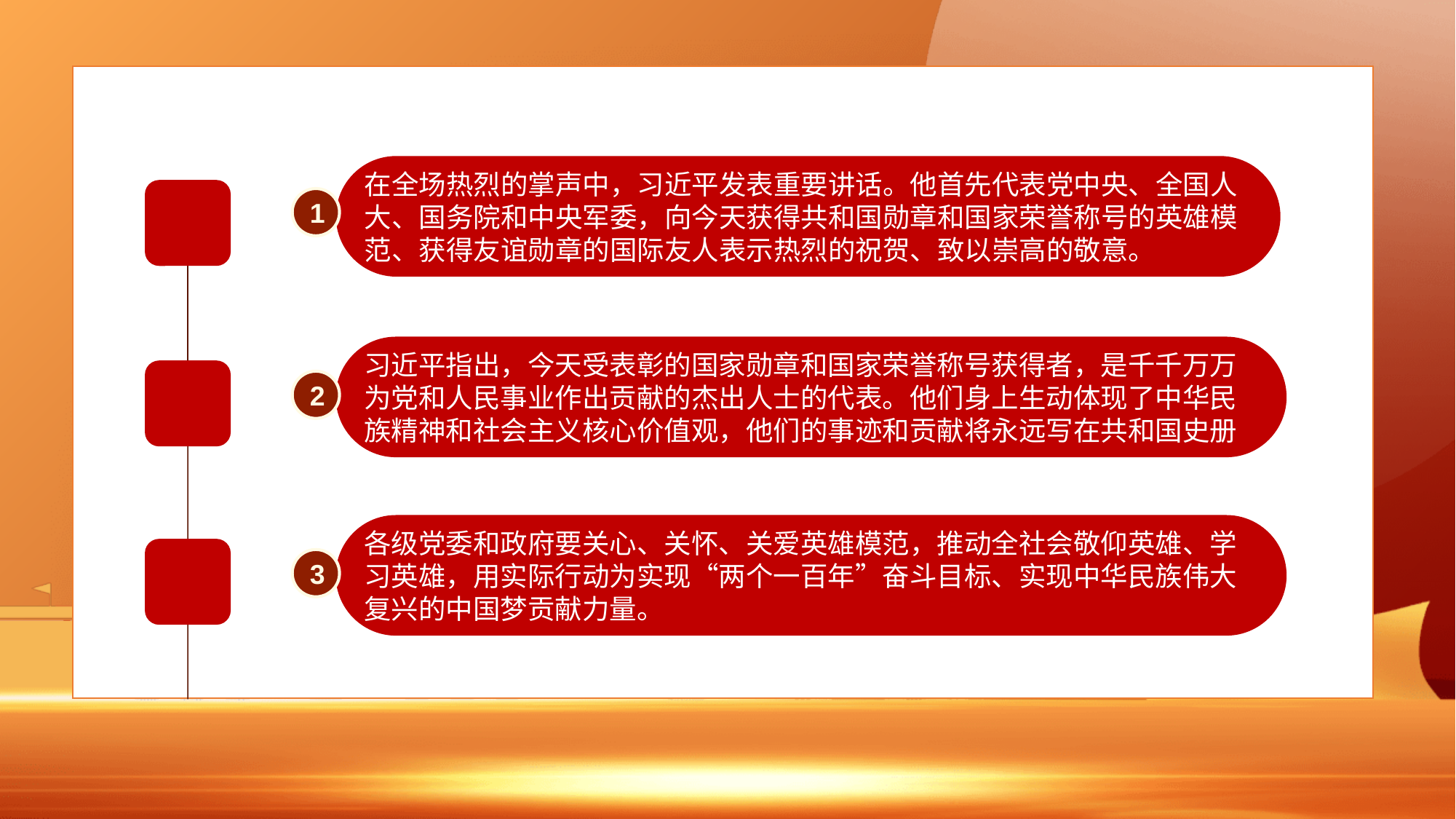

在全场热烈的掌声中，习近平发表重要讲话。他首先代表党中央、全国人大、国务院和中央军委，向今天获得共和国勋章和国家荣誉称号的英雄模范、获得友谊勋章的国际友人表示热烈的祝贺、致以崇高的敬意。

1
习近平指出，今天受表彰的国家勋章和国家荣誉称号获得者，是千千万万为党和人民事业作出贡献的杰出人士的代表。他们身上生动体现了中华民族精神和社会主义核心价值观，他们的事迹和贡献将永远写在共和国史册

2
各级党委和政府要关心、关怀、关爱英雄模范，推动全社会敬仰英雄、学习英雄，用实际行动为实现“两个一百年”奋斗目标、实现中华民族伟大复兴的中国梦贡献力量。

3